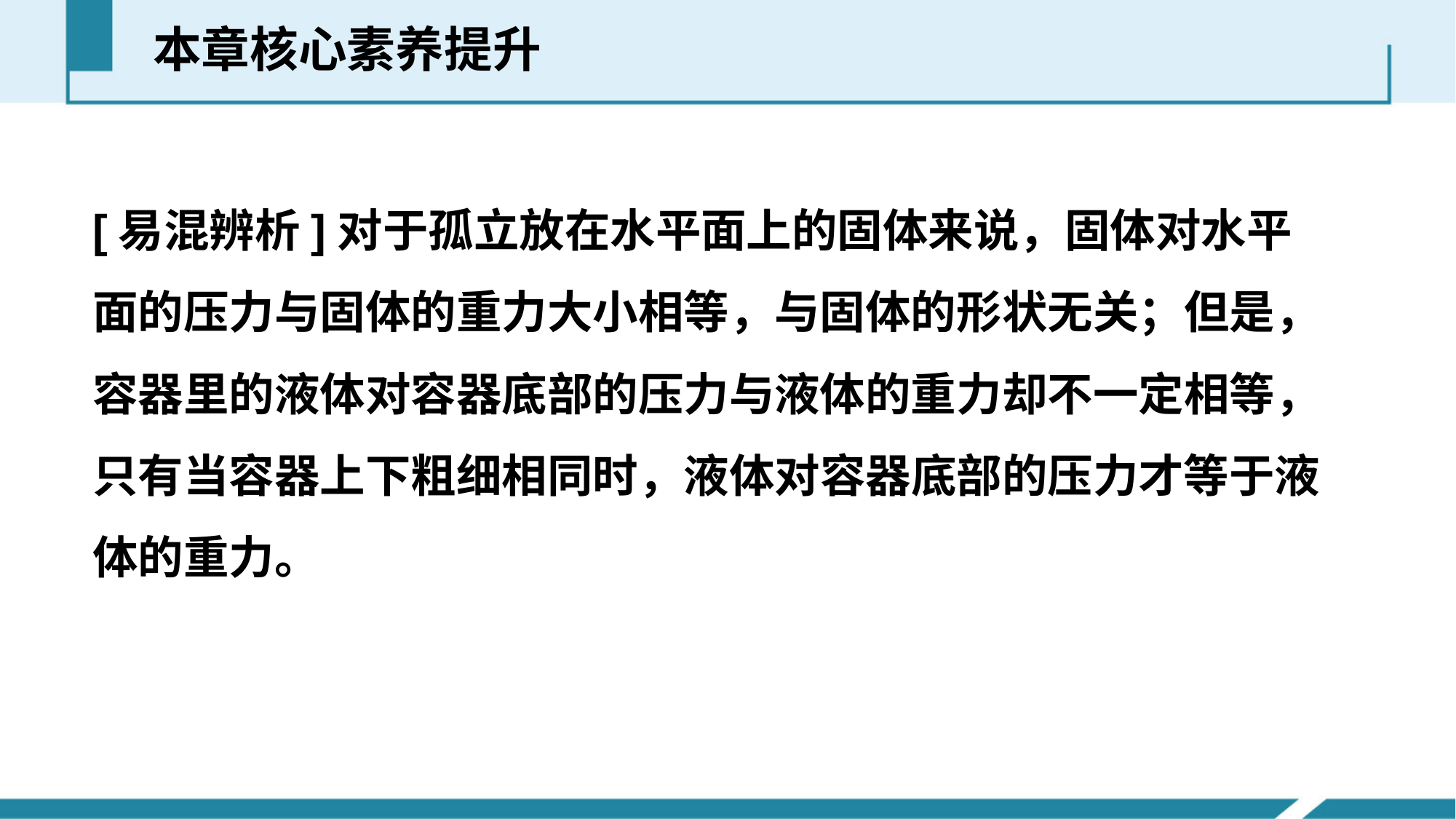

本章核心素养提升
[易混辨析]对于孤立放在水平面上的固体来说，固体对水平面的压力与固体的重力大小相等，与固体的形状无关；但是，容器里的液体对容器底部的压力与液体的重力却不一定相等，只有当容器上下粗细相同时，液体对容器底部的压力才等于液体的重力。